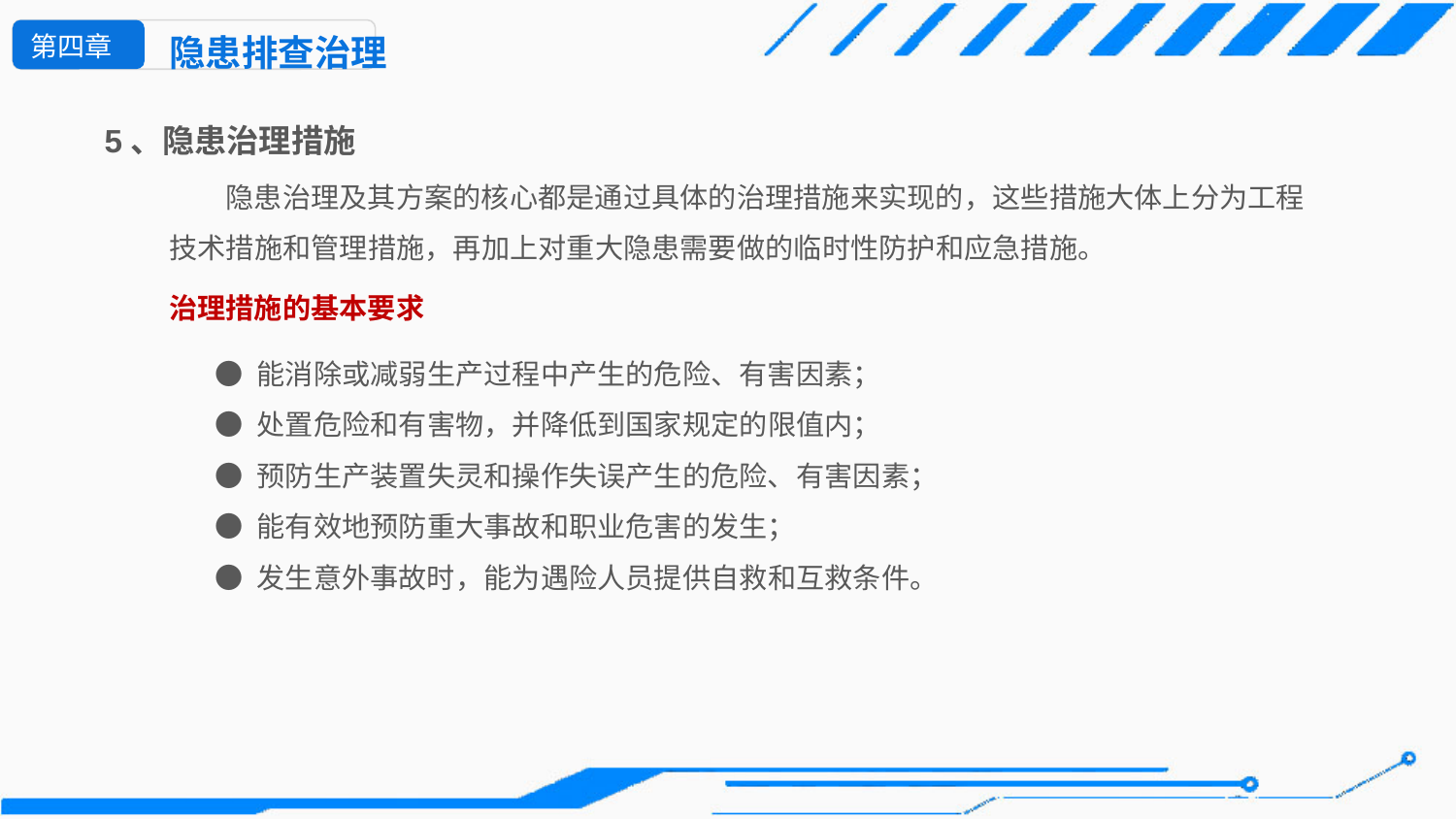

第四章
隐患排查治理
5、隐患治理措施
隐患治理及其方案的核心都是通过具体的治理措施来实现的，这些措施大体上分为工程技术措施和管理措施，再加上对重大隐患需要做的临时性防护和应急措施。
治理措施的基本要求
● 能消除或减弱生产过程中产生的危险、有害因素；
● 处置危险和有害物，并降低到国家规定的限值内；
● 预防生产装置失灵和操作失误产生的危险、有害因素；
● 能有效地预防重大事故和职业危害的发生；
● 发生意外事故时，能为遇险人员提供自救和互救条件。